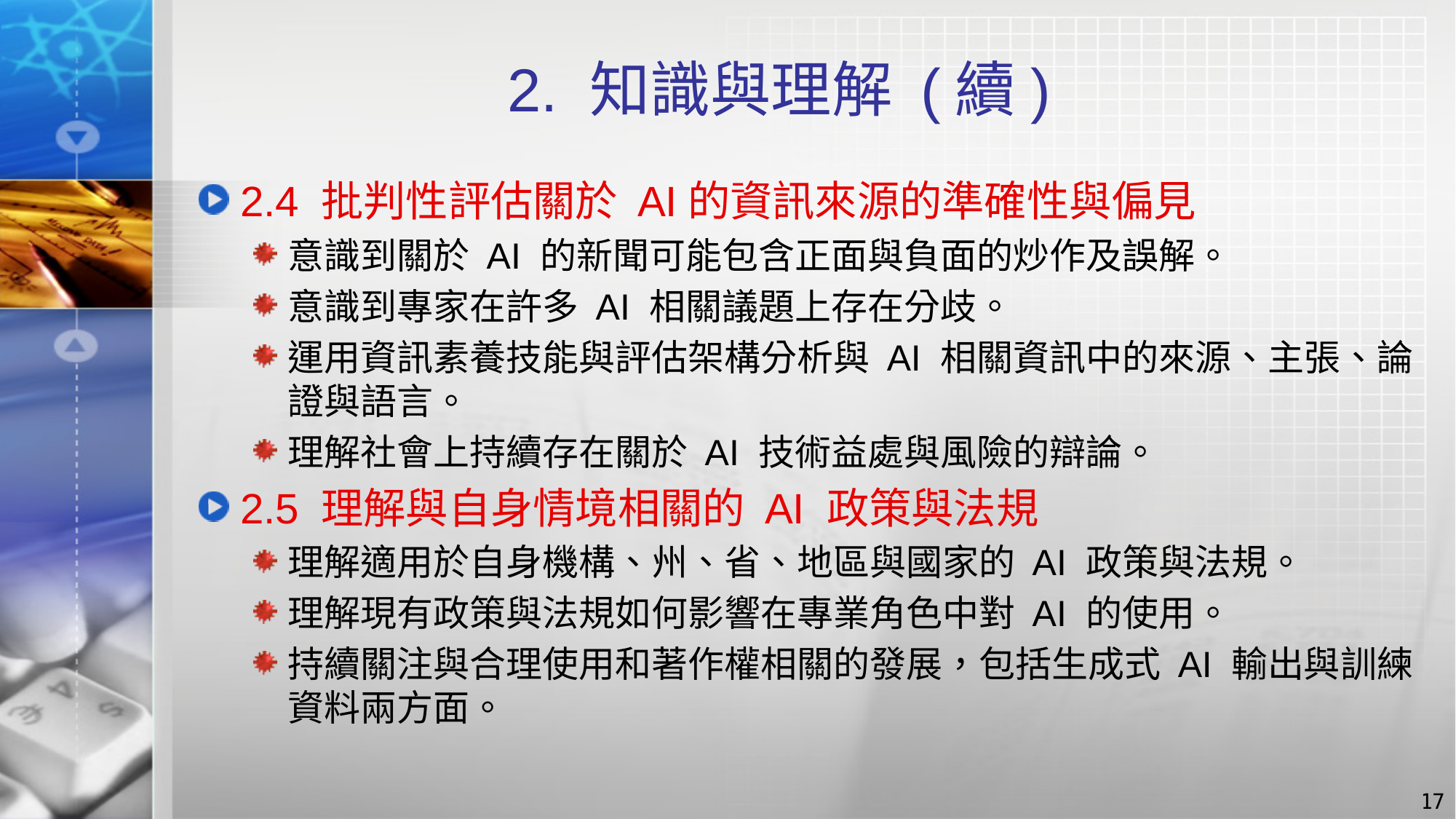

# 2. 知識與理解 (續)
2.4 批判性評估關於 AI的資訊來源的準確性與偏見
意識到關於 AI 的新聞可能包含正面與負面的炒作及誤解。
意識到專家在許多 AI 相關議題上存在分歧。
運用資訊素養技能與評估架構分析與 AI 相關資訊中的來源、主張、論證與語言。
理解社會上持續存在關於 AI 技術益處與風險的辯論。
2.5 理解與自身情境相關的 AI 政策與法規
理解適用於自身機構、州、省、地區與國家的 AI 政策與法規。
理解現有政策與法規如何影響在專業角色中對 AI 的使用。
持續關注與合理使用和著作權相關的發展，包括生成式 AI 輸出與訓練資料兩方面。
17